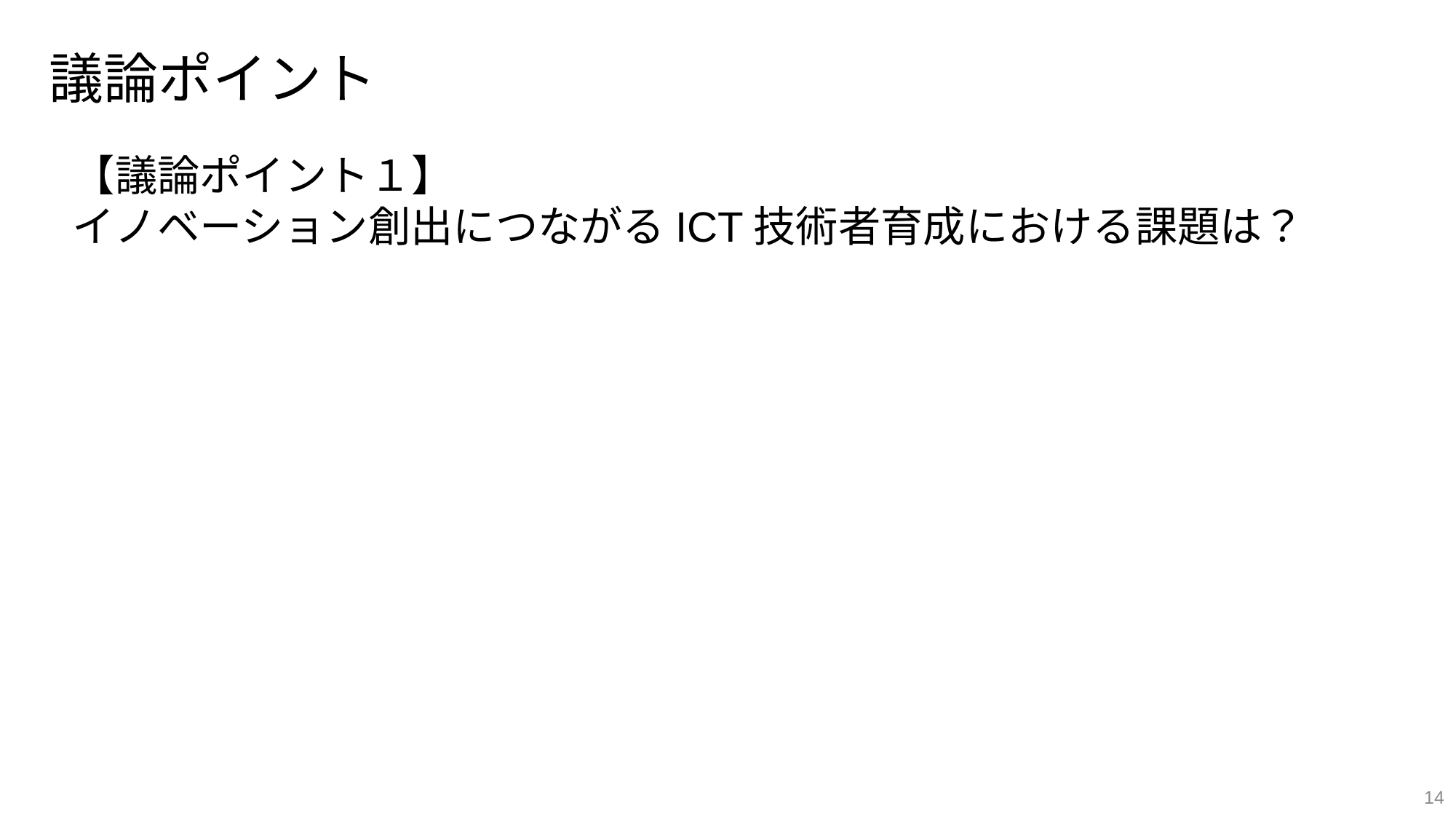

議論ポイント
【議論ポイント１】
イノベーション創出につながるICT技術者育成における課題は？
14